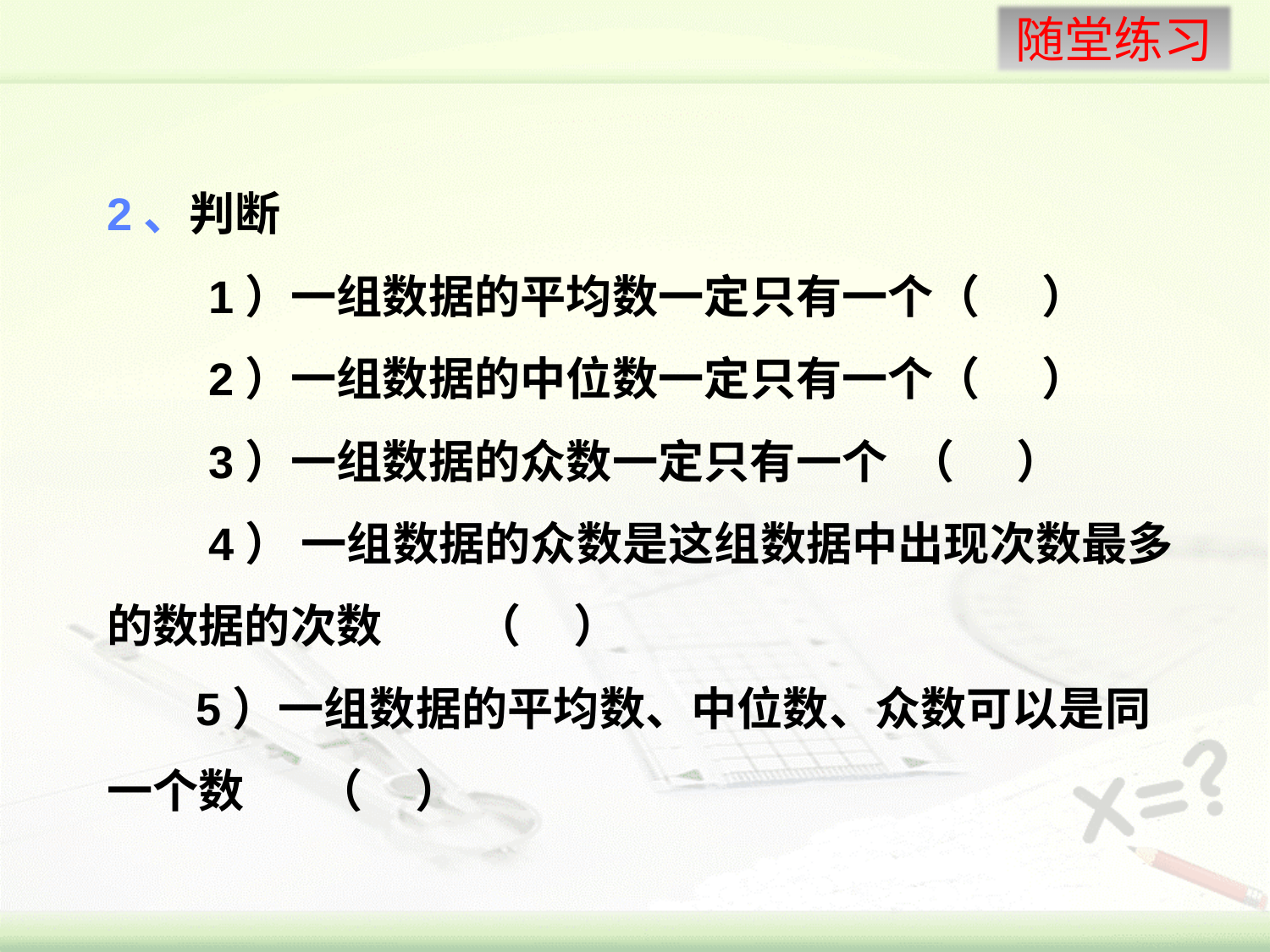

2、判断
        1）一组数据的平均数一定只有一个（      ）
        2）一组数据的中位数一定只有一个（      ）
        3）一组数据的众数一定只有一个  （      ）
        4） 一组数据的众数是这组数据中出现次数最多的数据的次数         （     ）
       5）一组数据的平均数、中位数、众数可以是同一个数       （     ）